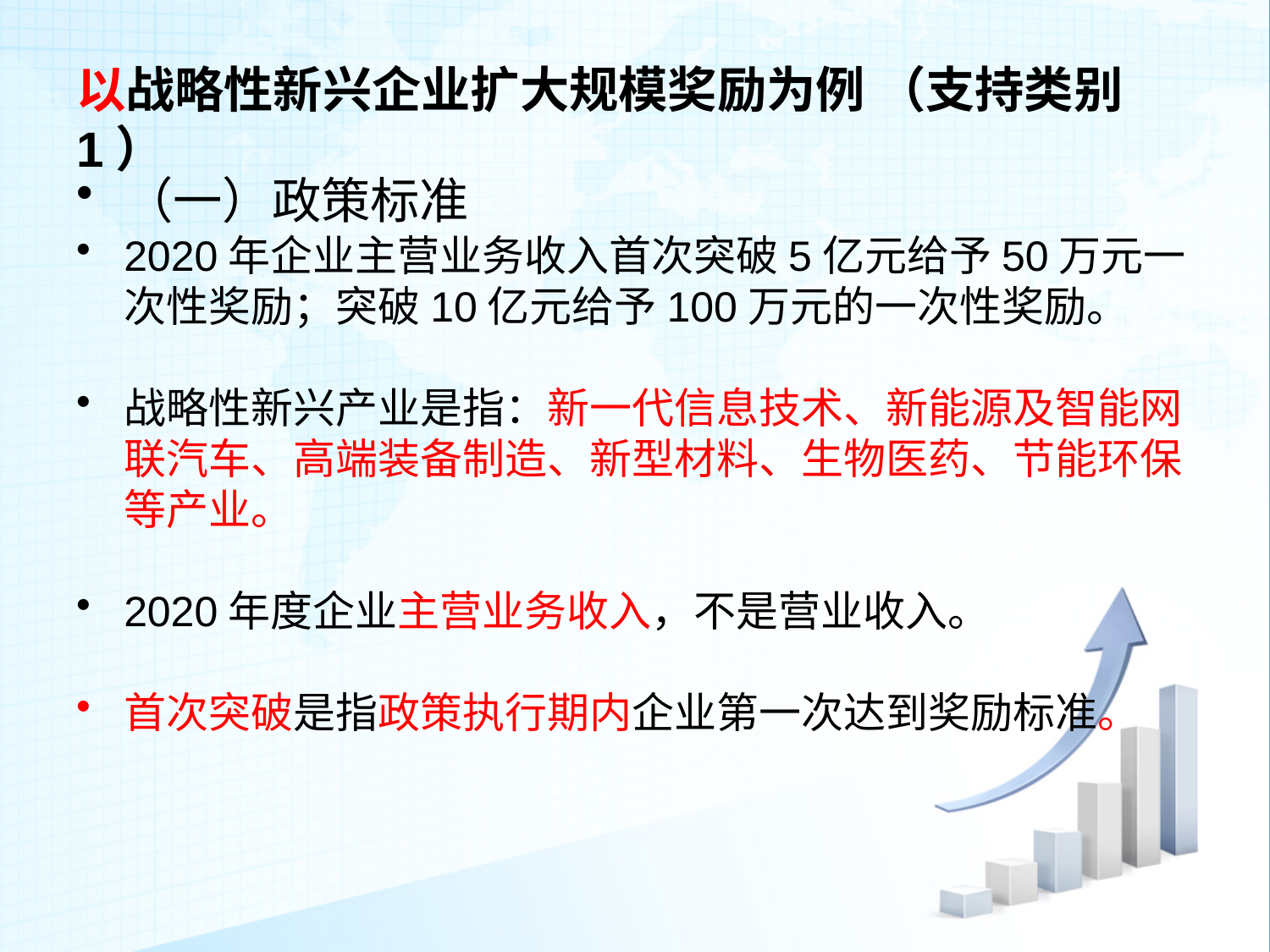

# 以战略性新兴企业扩大规模奖励为例 （支持类别 1）
（一）政策标准
2020年企业主营业务收入首次突破5亿元给予50万元一次性奖励；突破10亿元给予100万元的一次性奖励。

战略性新兴产业是指：新一代信息技术、新能源及智能网联汽车、高端装备制造、新型材料、生物医药、节能环保等产业。

2020年度企业主营业务收入，不是营业收入。

首次突破是指政策执行期内企业第一次达到奖励标准。